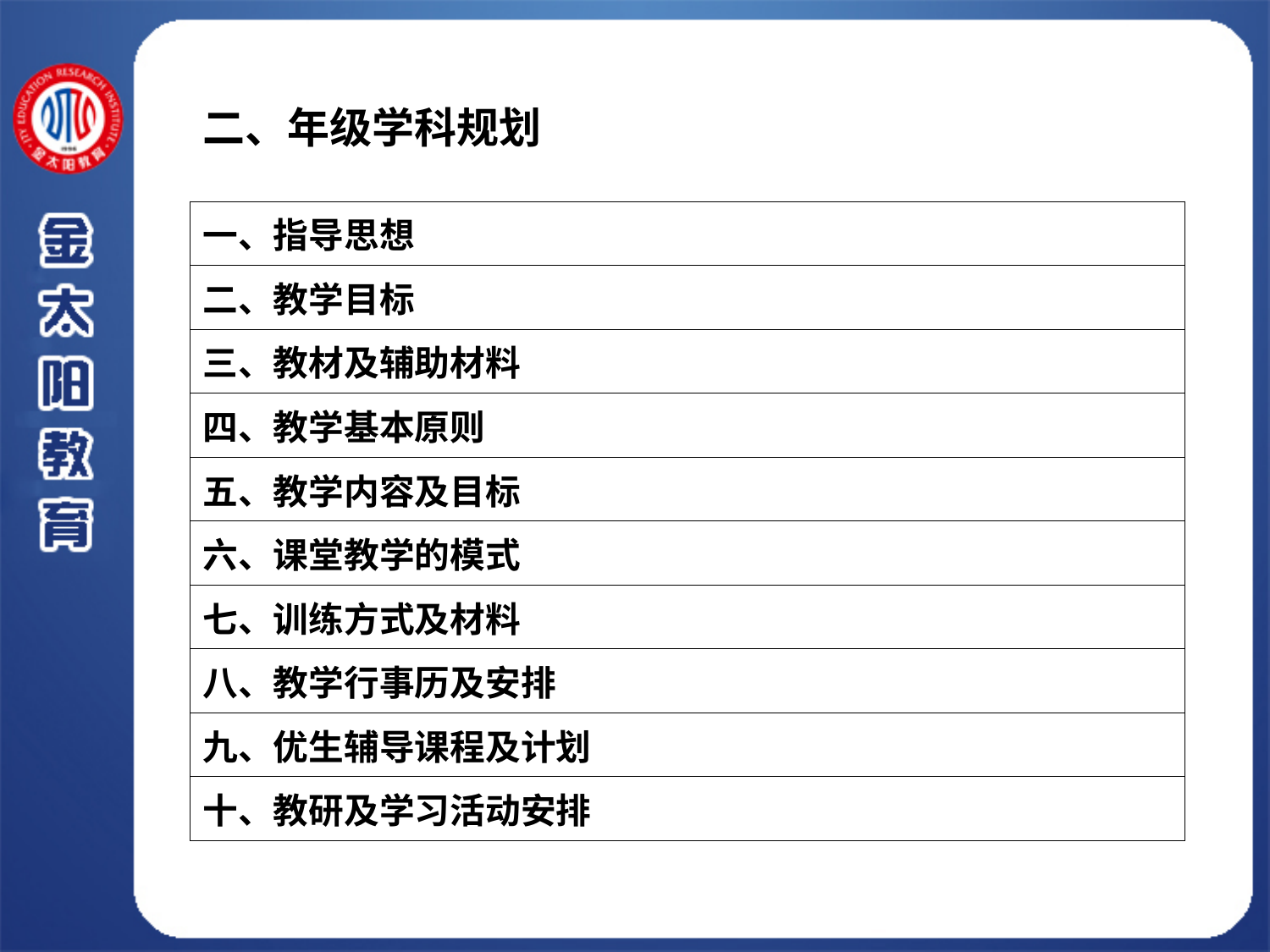

二、年级学科规划
| 一、指导思想 |
| --- |
| 二、教学目标 |
| 三、教材及辅助材料 |
| 四、教学基本原则 |
| 五、教学内容及目标 |
| 六、课堂教学的模式 |
| 七、训练方式及材料 |
| 八、教学行事历及安排 |
| 九、优生辅导课程及计划 |
| 十、教研及学习活动安排 |